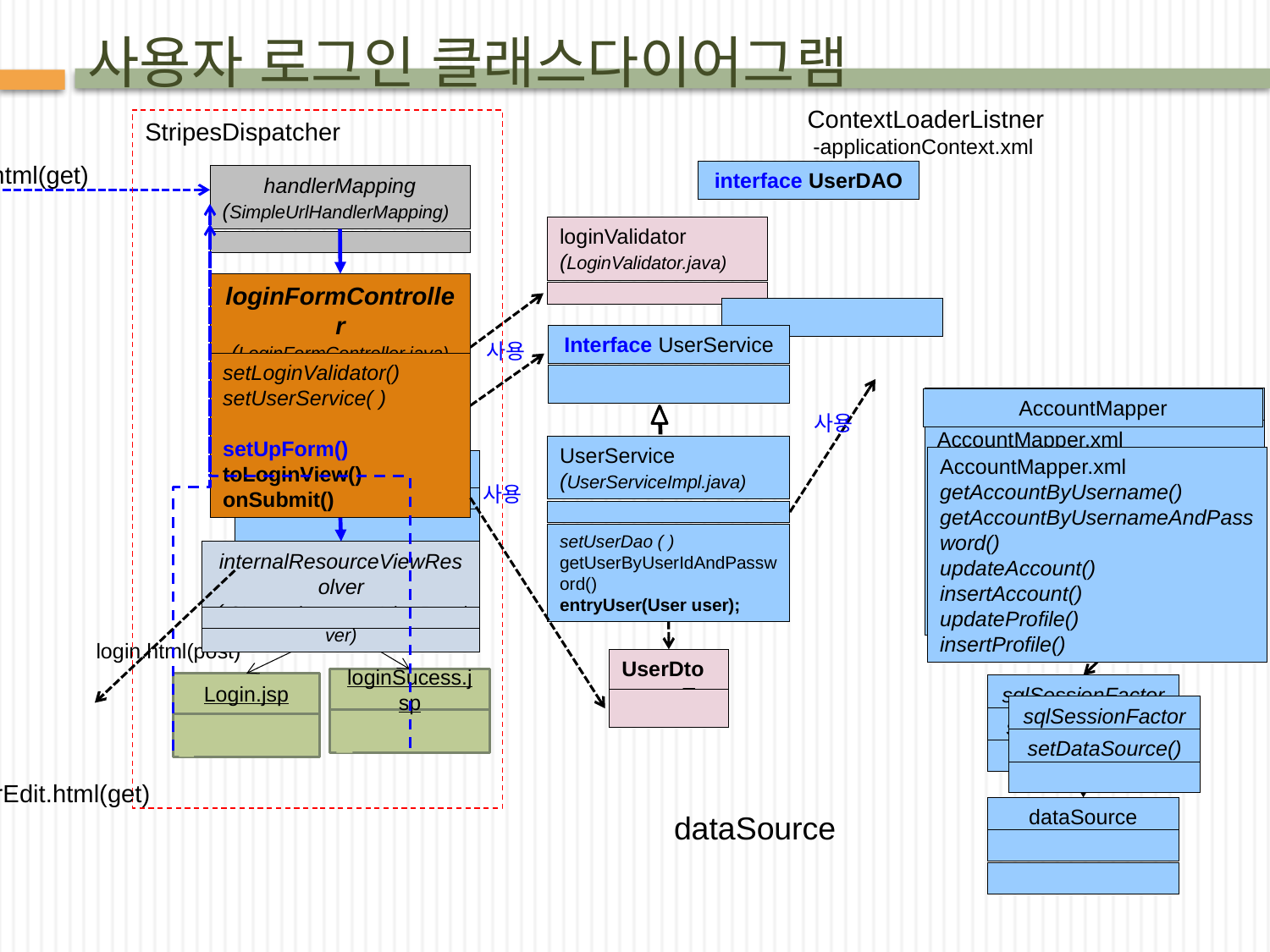

# 사용자 로그인 클래스다이어그램
ContextLoaderListner
 -applicationContext.xml
StripesDispatcher
login.html(get)
interface UserDAO

handlerMapping
(SimpleUrlHandlerMapping)

loginValidator
(LoginValidator.java)

loginFormController
(LoginFormController.java)

setLoginValidator()
setUserService( )

setUpForm()
toLoginView()
onSubmit()
Interface UserService

사용
AccountMapper
AccountMapper.xml
getAccountByUsername()
getAccountByUsernameAndPassword()
updateAccount()
insertAccount()
updateProfile()
insertProfile()
AccountMapper
AccountMapper.xml
getAccountByUsername()
getAccountByUsernameAndPassword()
updateAccount()
insertAccount()
updateProfile()
insertProfile()

사용

UserService
(UserServiceImpl.java)

setUserDao ( )
getUserByUserIdAndPassword()
entryUser(User user);
MapperScannerConfigurer
 persistence

사용
internalResourceViewResolver ( SInternalResourceViewResolver)

login.html(post)
UserDto         ㅋ

loginSucess.jsp

Login.jsp

sqlSessionFactory
 setDataSource()

sqlSessionFactory
 setDataSource()

UserEdit.html(get)
dataSource

dataSource